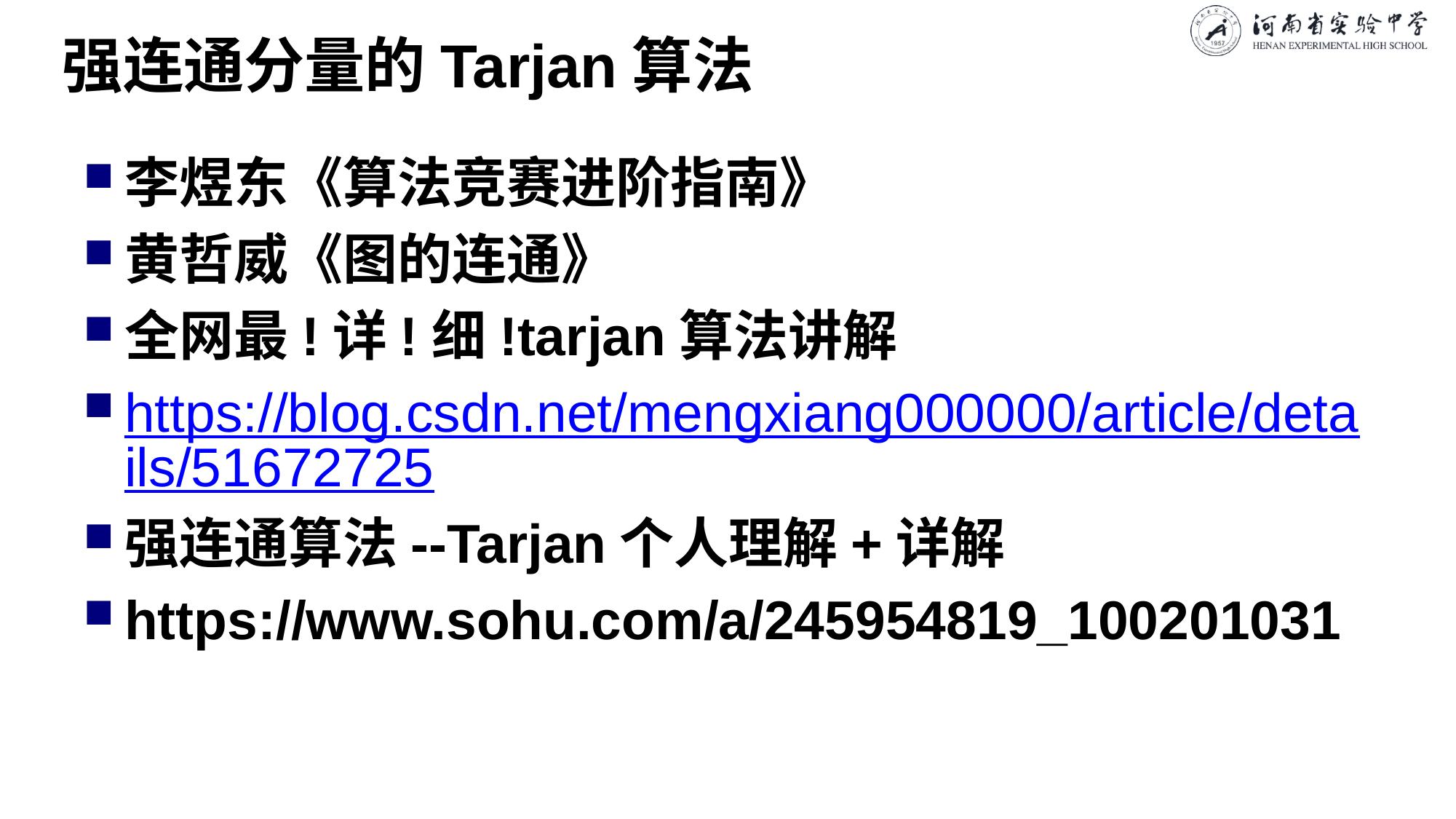

# 强连通分量的Tarjan算法
李煜东《算法竞赛进阶指南》
黄哲威《图的连通》
全网最!详!细!tarjan算法讲解
https://blog.csdn.net/mengxiang000000/article/details/51672725
强连通算法--Tarjan个人理解+详解
https://www.sohu.com/a/245954819_100201031